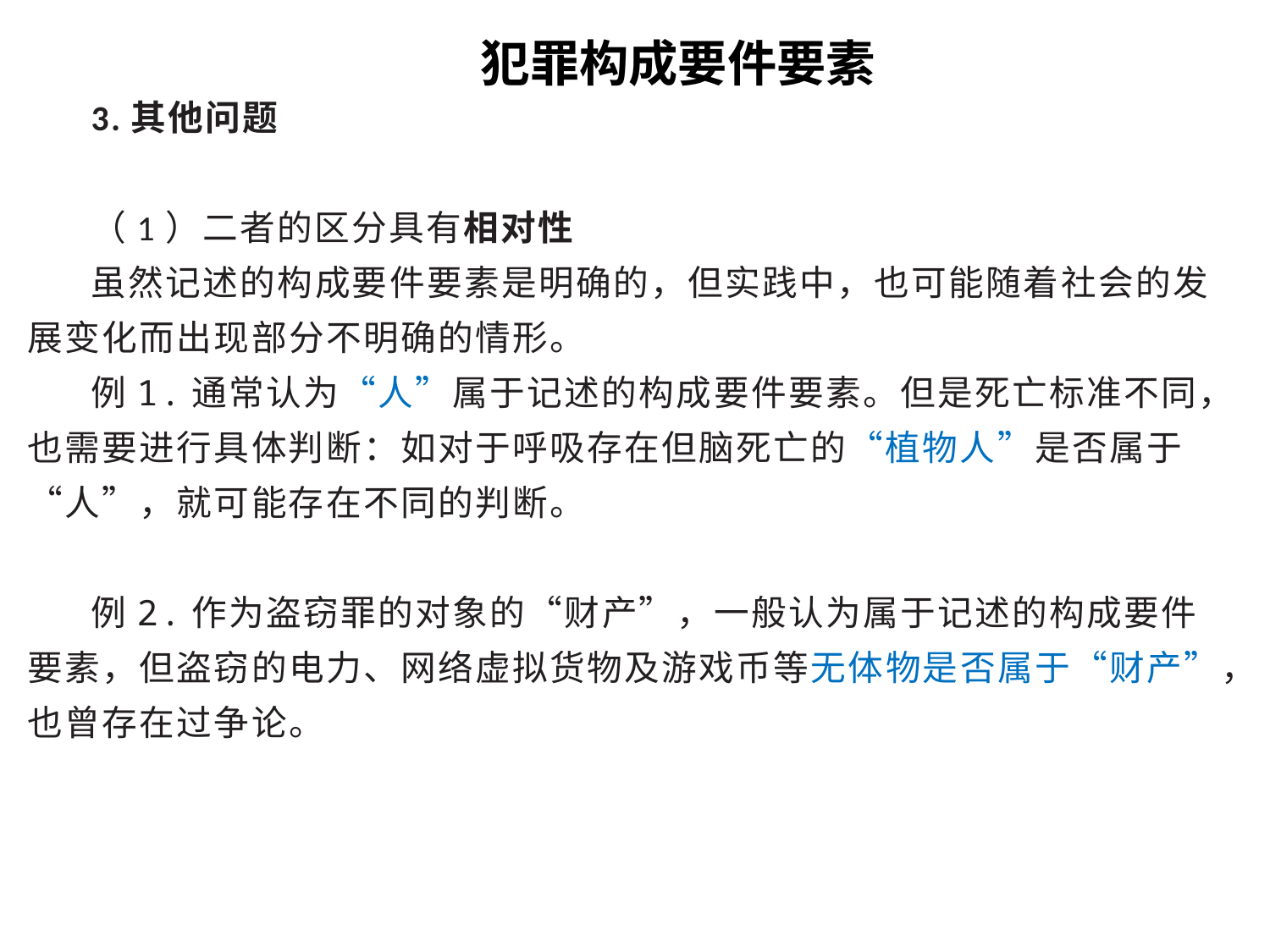

犯罪构成要件要素
3.其他问题

（1）二者的区分具有相对性
虽然记述的构成要件要素是明确的，但实践中，也可能随着社会的发展变化而出现部分不明确的情形。
例1.通常认为“人”属于记述的构成要件要素。但是死亡标准不同，也需要进行具体判断：如对于呼吸存在但脑死亡的“植物人”是否属于“人”，就可能存在不同的判断。

例2.作为盗窃罪的对象的“财产”，一般认为属于记述的构成要件要素，但盗窃的电力、网络虚拟货物及游戏币等无体物是否属于“财产”，也曾存在过争论。